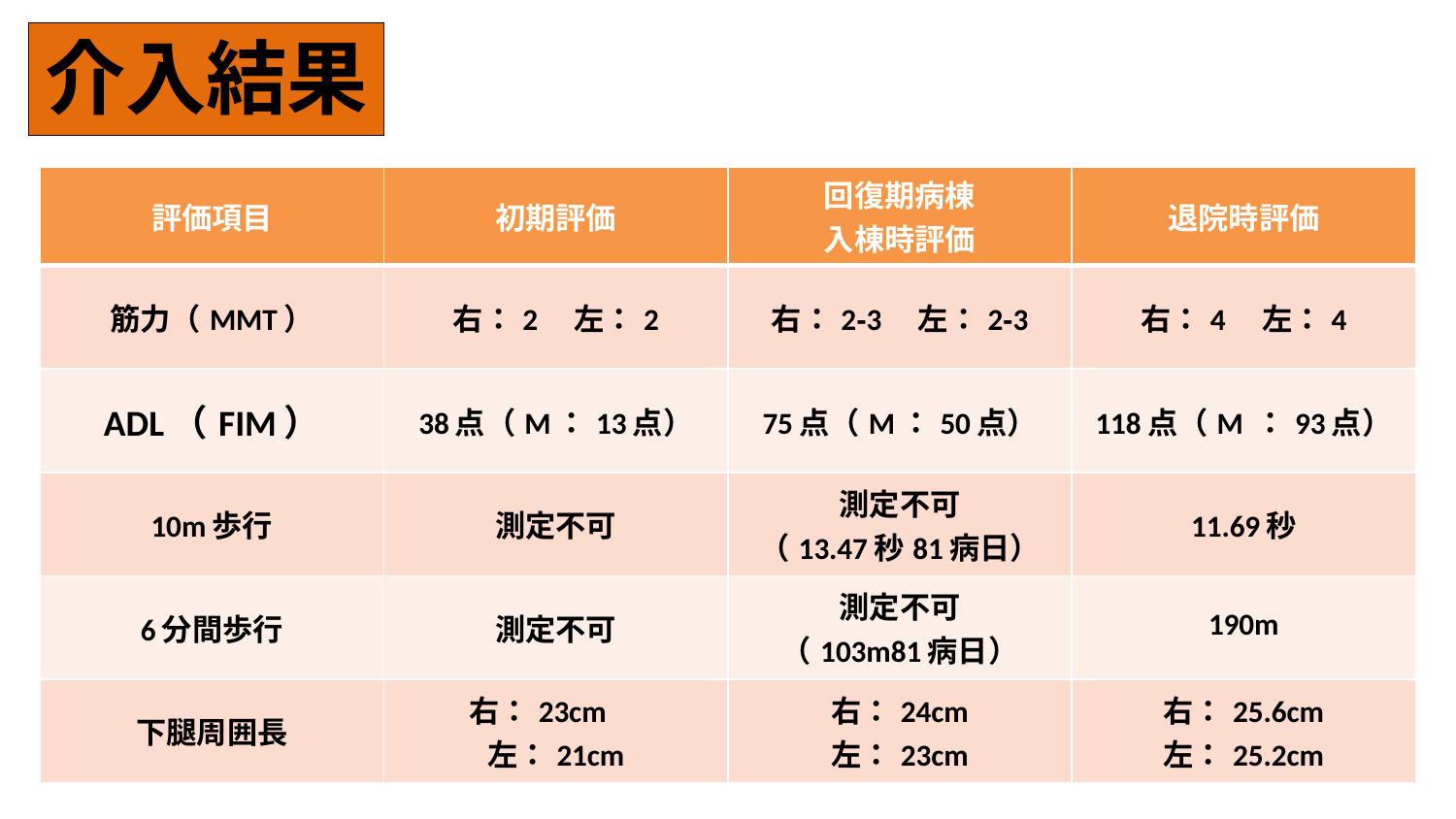

介入結果

| 評価項目 | 初期評価 | 回復期病棟 入棟時評価 | 退院時評価 |
| --- | --- | --- | --- |
| 筋力（MMT） | 右：2　左：2 | 右：2‐3　左：2‐3 | 右：4　左：4 |
| ADL（FIM） | 38点（M：13点） | 75点（M：50点） | 118点（M ：93点） |
| 10m歩行 | 測定不可 | 測定不可 （13.47秒81病日） | 11.69秒 |
| 6分間歩行 | 測定不可 | 測定不可 （103m81病日） | 190m |
| 下腿周囲長 | 右：23cm　 左：21cm | 右：24cm 左：23cm | 右：25.6cm 左：25.2cm |